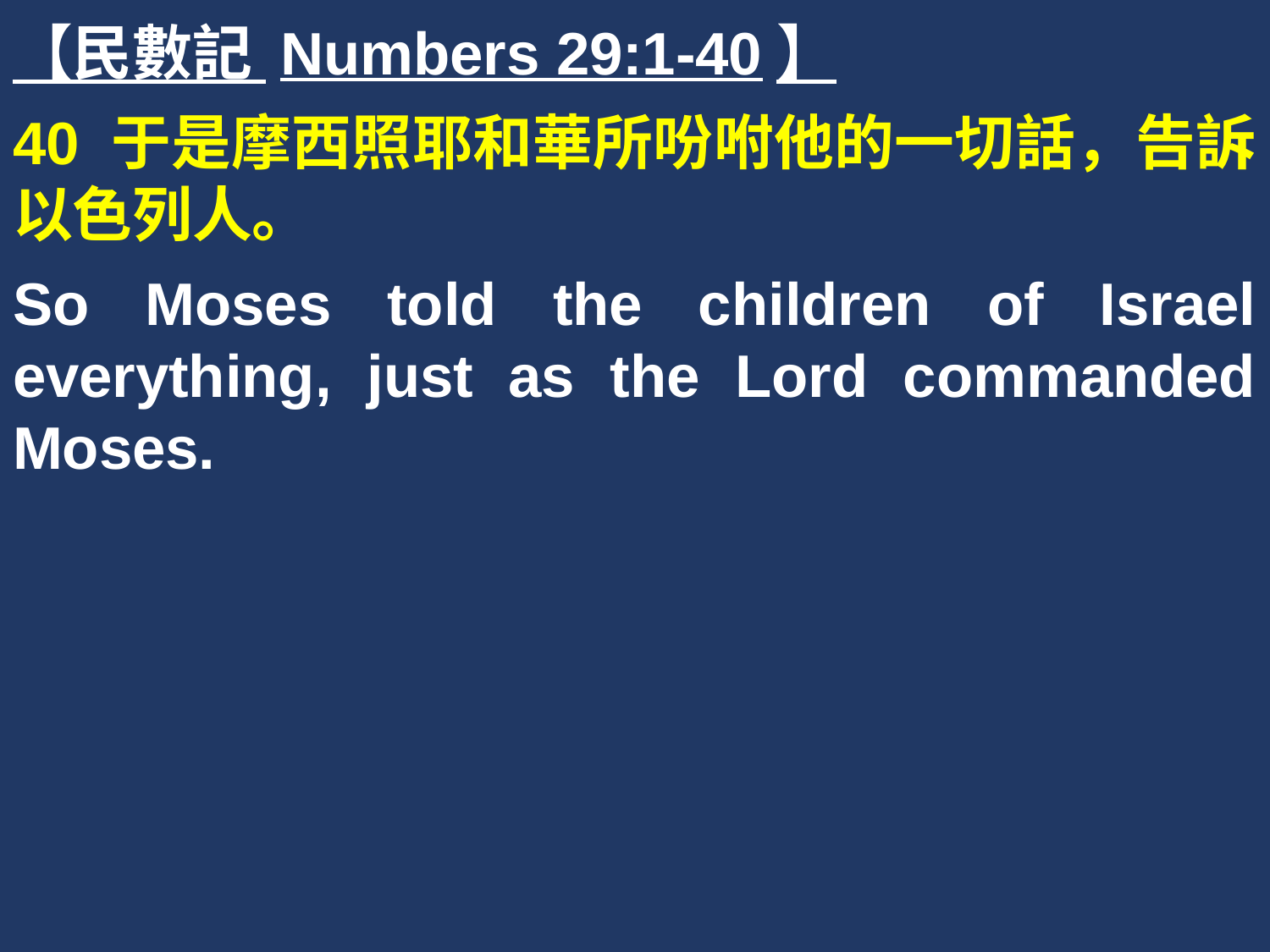

【民數記 Numbers 29:1-40】
40 于是摩西照耶和華所吩咐他的一切話，告訴以色列人。
So Moses told the children of Israel everything, just as the Lord commanded Moses.